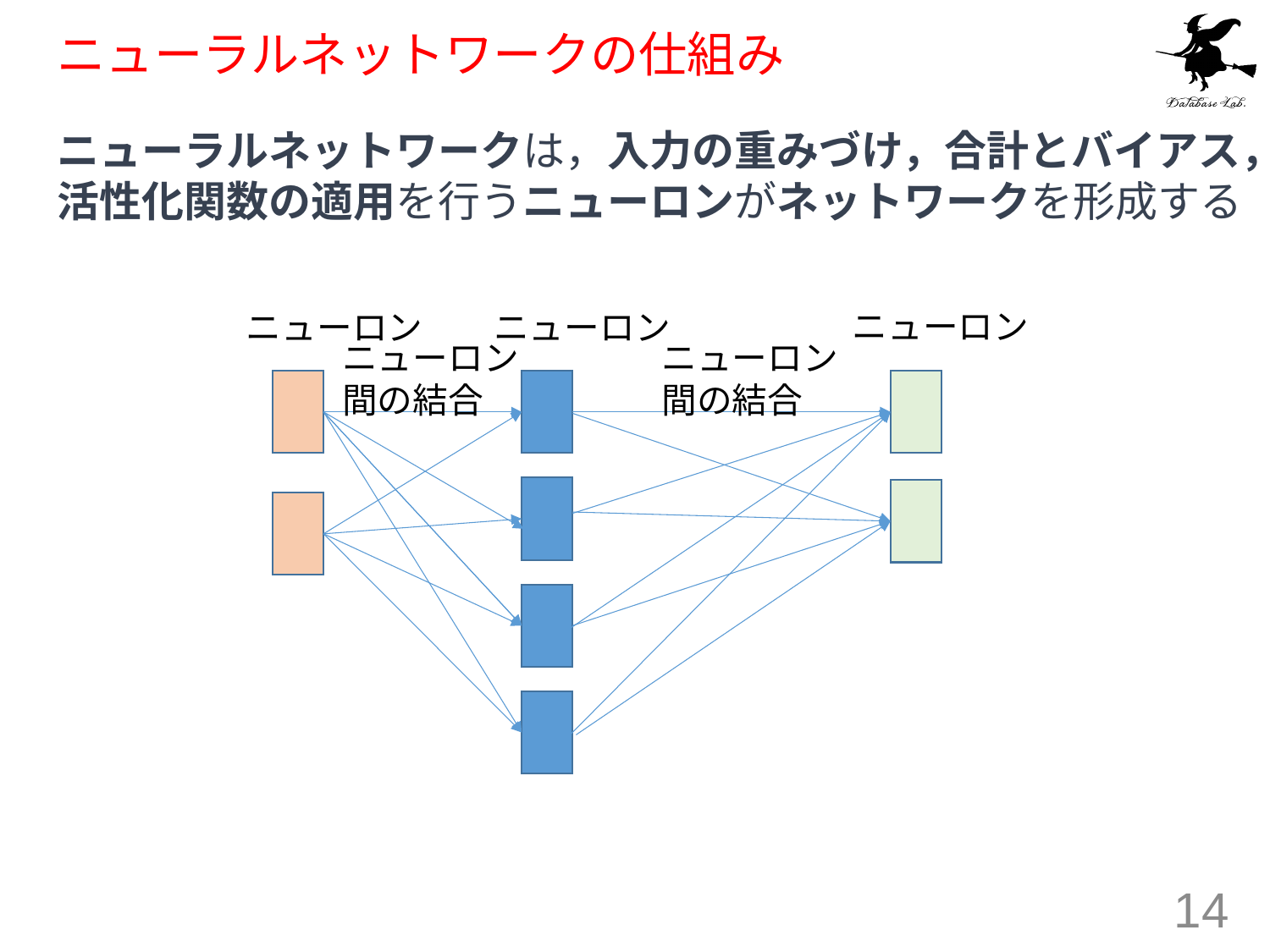

# ニューラルネットワークの仕組み
ニューラルネットワークは，入力の重みづけ，合計とバイアス，活性化関数の適用を行うニューロンがネットワークを形成する

ニューロン
ニューロン
ニューロン
ニューロン間の結合
ニューロン間の結合

14